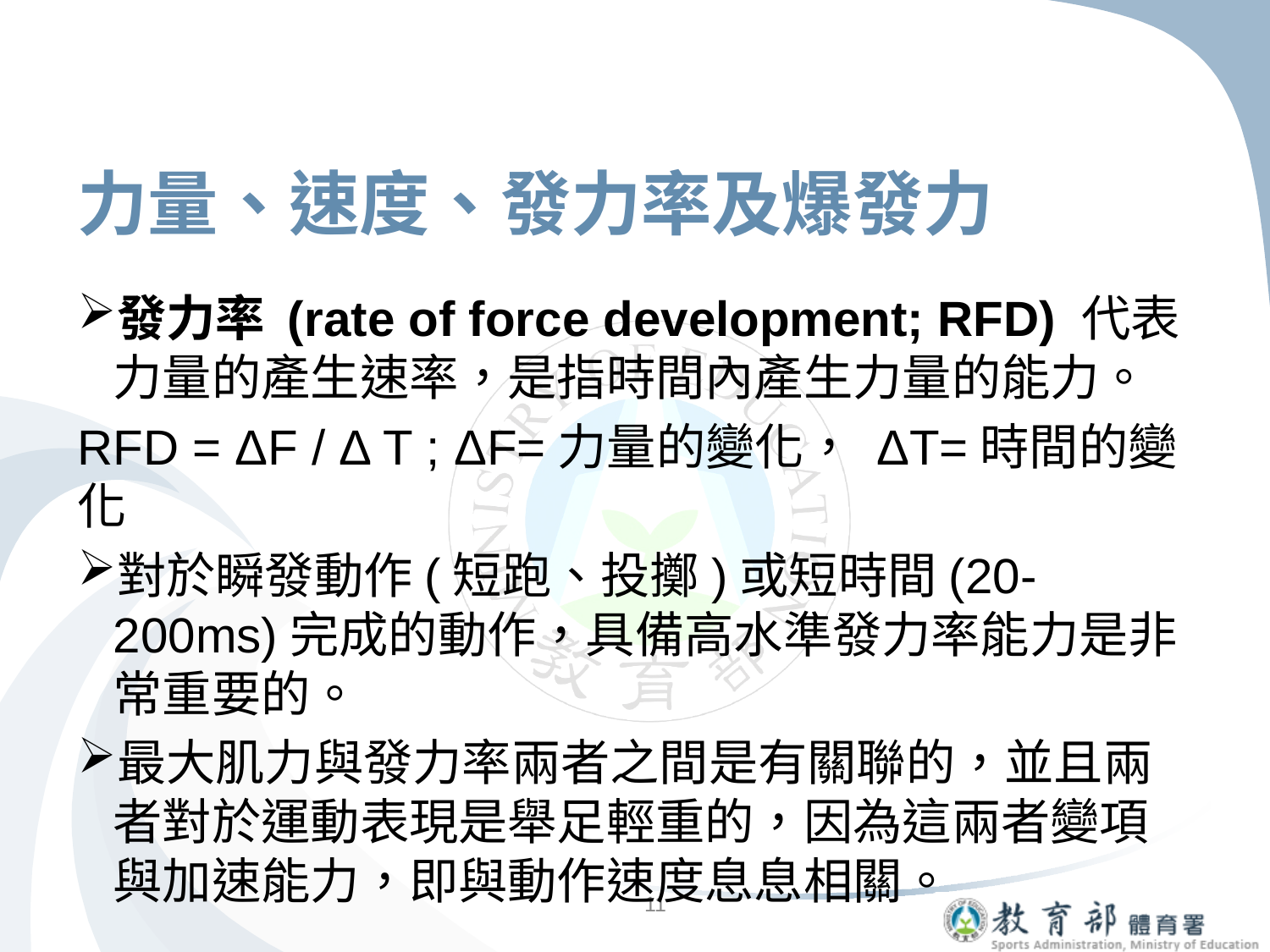

# 力量、速度、發力率及爆發力
發力率 (rate of force development; RFD) 代表力量的產生速率，是指時間內產生力量的能力。
RFD = ΔF / Δ T ; ΔF=力量的變化， ΔT=時間的變化
對於瞬發動作(短跑、投擲)或短時間(20-200ms)完成的動作，具備高水準發力率能力是非常重要的。
最大肌力與發力率兩者之間是有關聯的，並且兩者對於運動表現是舉足輕重的，因為這兩者變項與加速能力，即與動作速度息息相關。
11